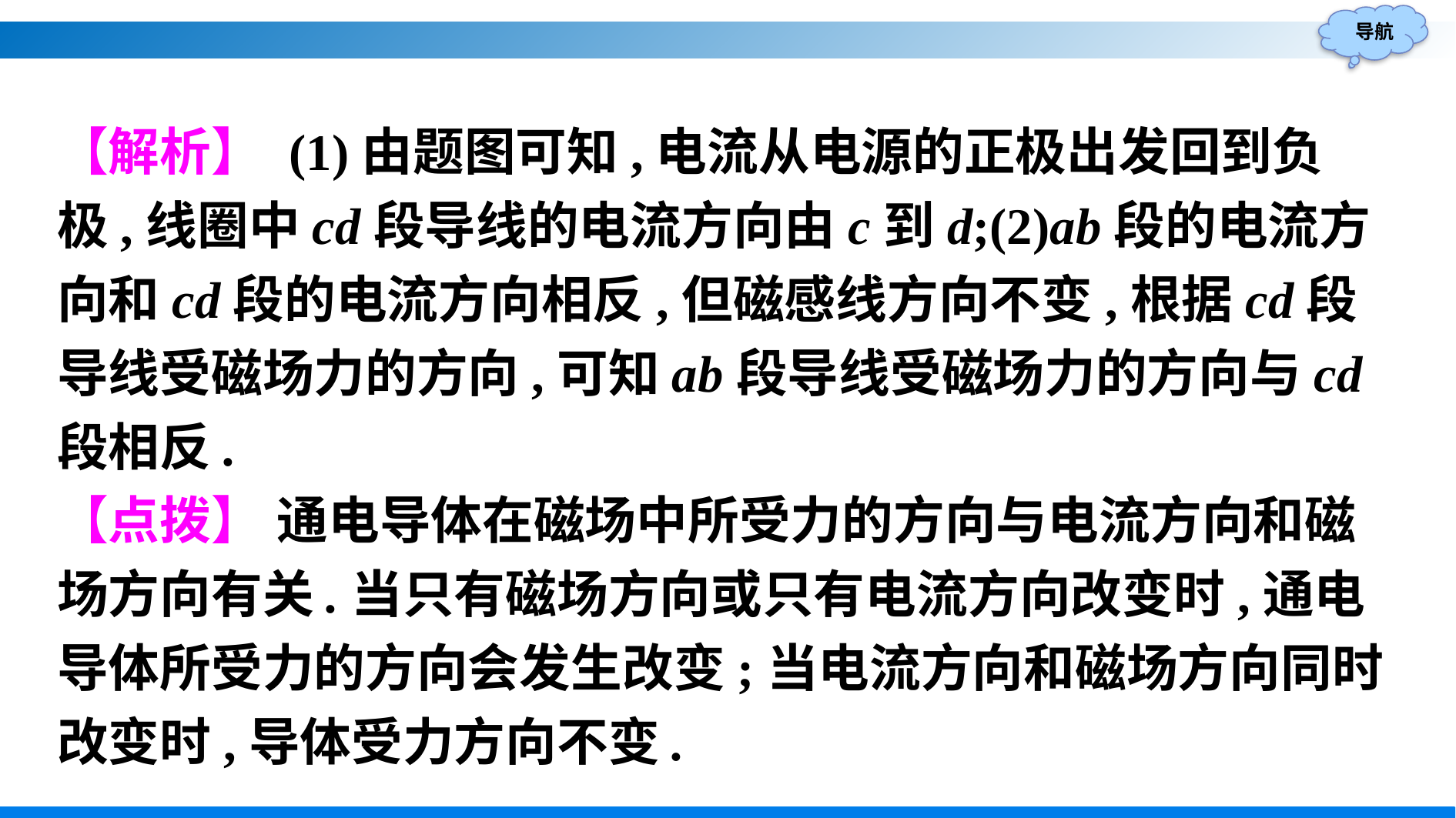

【解析】 (1)由题图可知,电流从电源的正极出发回到负极,线圈中cd段导线的电流方向由c到d;(2)ab段的电流方向和cd段的电流方向相反,但磁感线方向不变,根据cd段导线受磁场力的方向,可知ab段导线受磁场力的方向与cd段相反.
【点拨】 通电导体在磁场中所受力的方向与电流方向和磁场方向有关.当只有磁场方向或只有电流方向改变时,通电导体所受力的方向会发生改变;当电流方向和磁场方向同时改变时,导体受力方向不变.